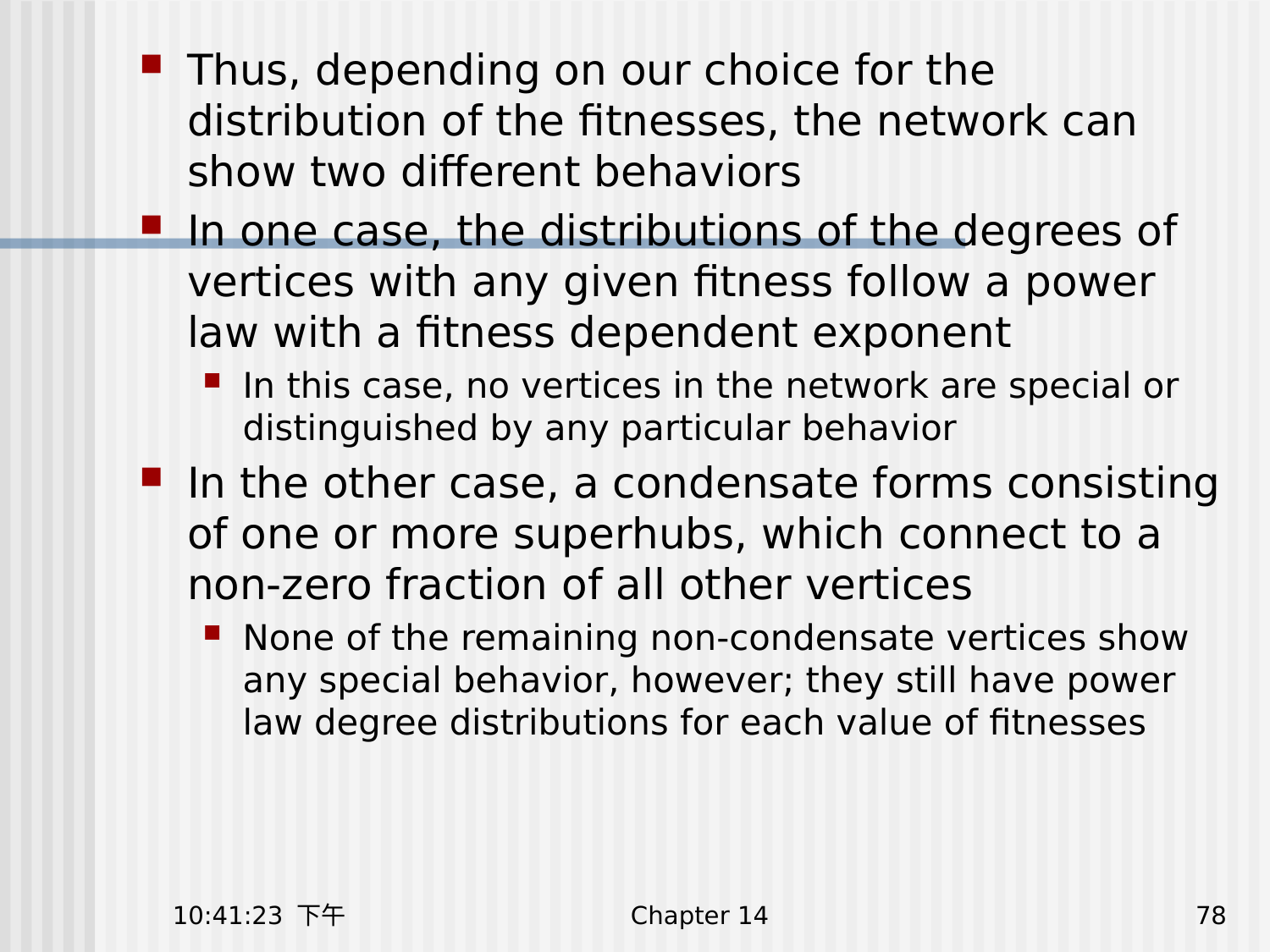

Thus, depending on our choice for the distribution of the fitnesses, the network can show two different behaviors
In one case, the distributions of the degrees of vertices with any given fitness follow a power law with a fitness dependent exponent
In this case, no vertices in the network are special or distinguished by any particular behavior
In the other case, a condensate forms consisting of one or more superhubs, which connect to a non-zero fraction of all other vertices
None of the remaining non-condensate vertices show any special behavior, however; they still have power law degree distributions for each value of fitnesses
10:41:23 下午
Chapter 14
78